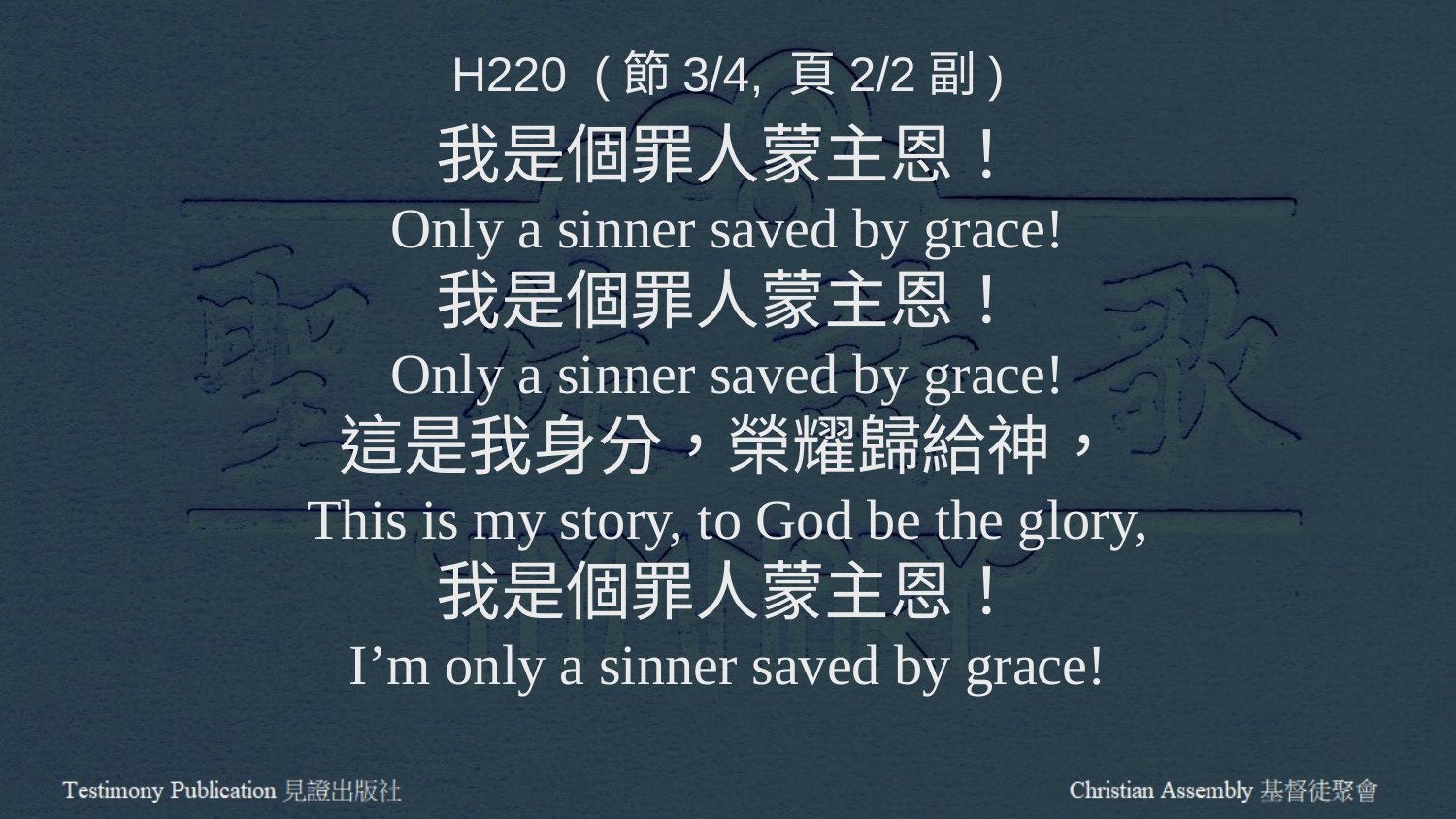

H220  (節3/4, 頁2/2副)
我是個罪人蒙主恩！
Only a sinner saved by grace!
我是個罪人蒙主恩！
Only a sinner saved by grace!
這是我身分，榮耀歸給神，
This is my story, to God be the glory,
我是個罪人蒙主恩！
I’m only a sinner saved by grace!